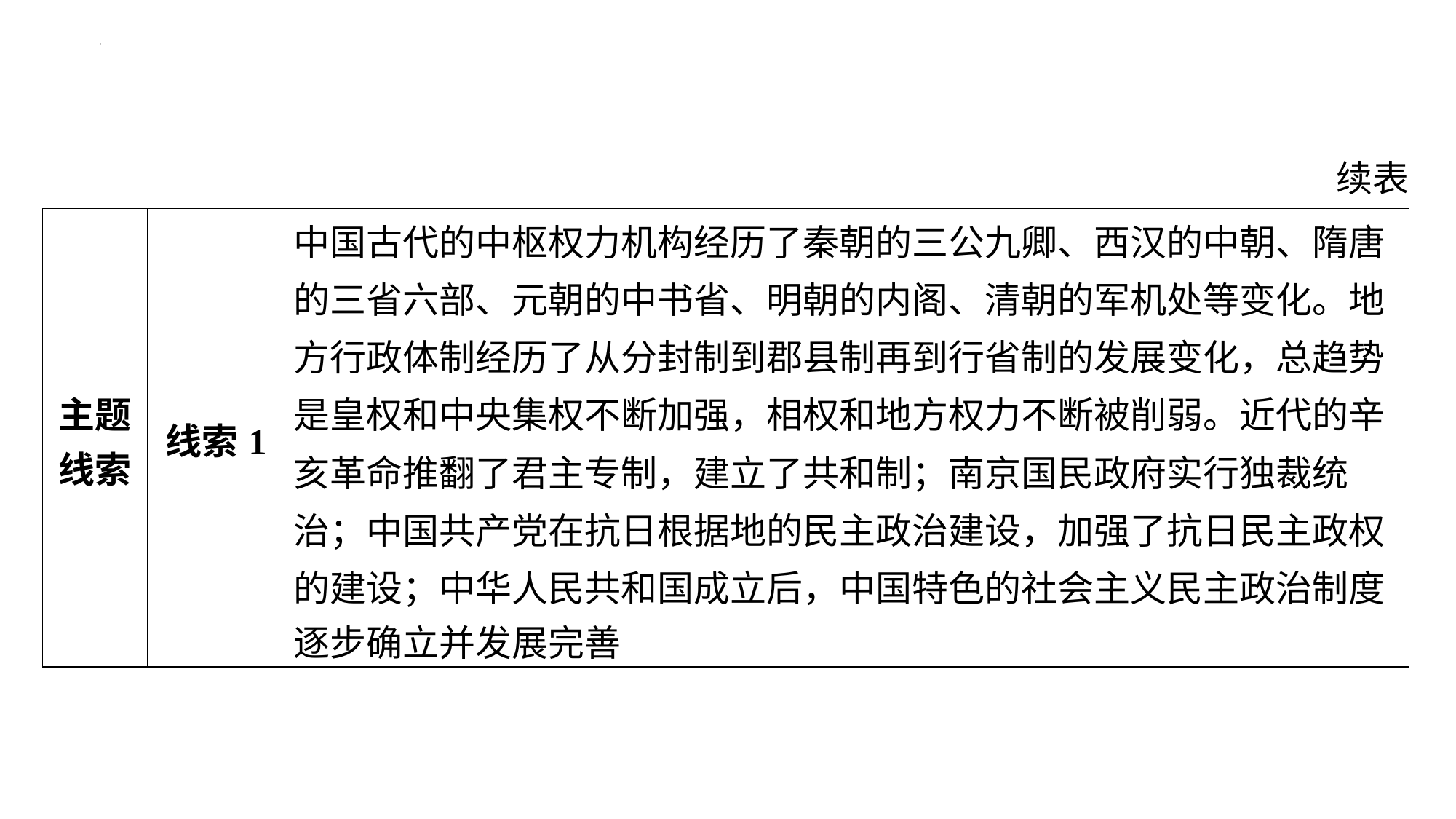

续表
| 主题 线索 | 线索1 | 中国古代的中枢权力机构经历了秦朝的三公九卿、西汉的中朝、隋唐 的三省六部、元朝的中书省、明朝的内阁、清朝的军机处等变化。地 方行政体制经历了从分封制到郡县制再到行省制的发展变化，总趋势 是皇权和中央集权不断加强，相权和地方权力不断被削弱。近代的辛 亥革命推翻了君主专制，建立了共和制；南京国民政府实行独裁统 治；中国共产党在抗日根据地的民主政治建设，加强了抗日民主政权 的建设；中华人民共和国成立后，中国特色的社会主义民主政治制度 逐步确立并发展完善 |
| --- | --- | --- |